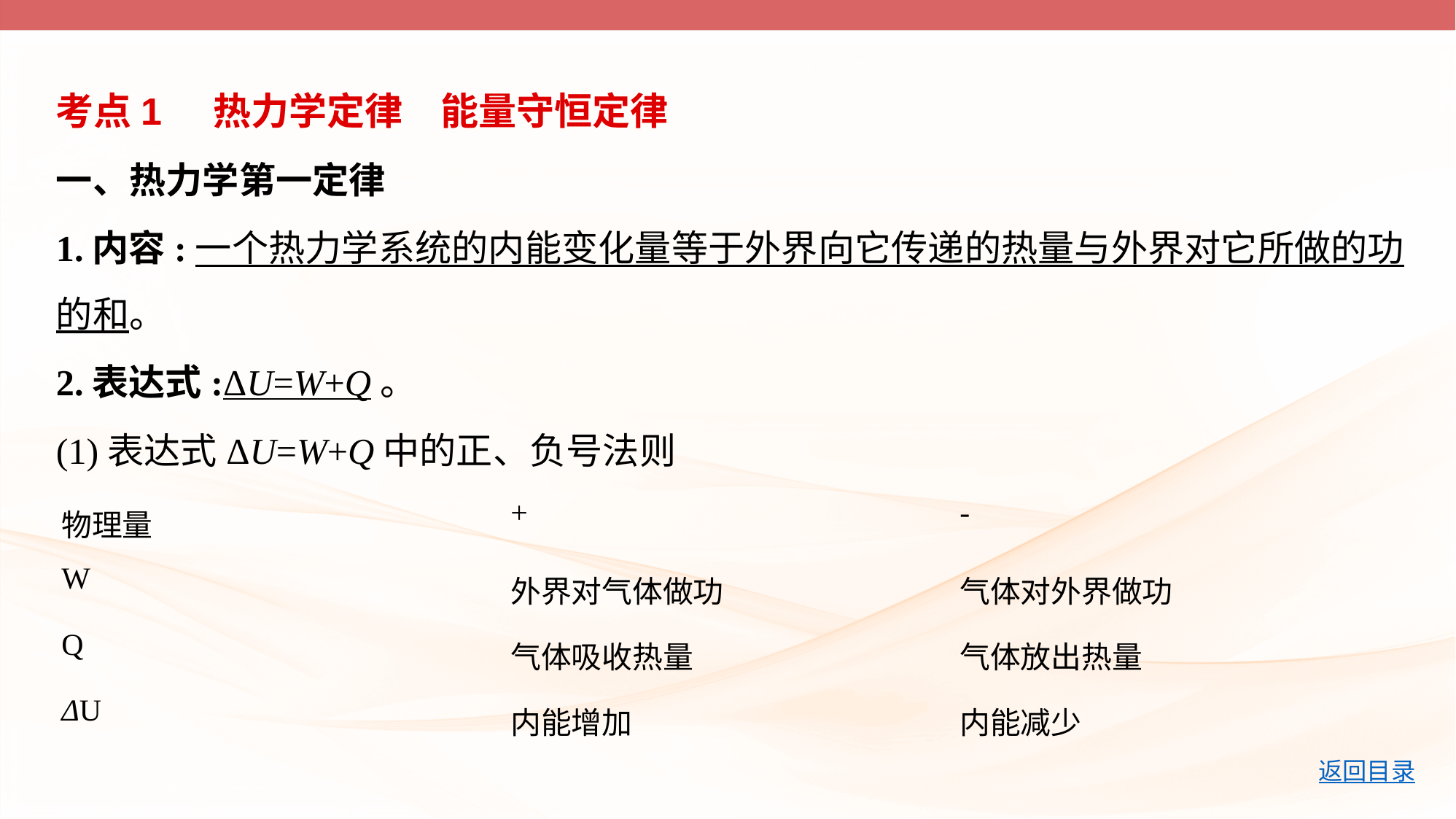

考点1    热力学定律　能量守恒定律
一、热力学第一定律
1.内容:一个热力学系统的内能变化量等于外界向它传递的热量与外界对它所做的功
的和。
2.表达式:ΔU=W+Q。
(1)表达式ΔU=W+Q中的正、负号法则
| 物理量 | + | - |
| --- | --- | --- |
| W | 外界对气体做功 | 气体对外界做功 |
| Q | 气体吸收热量 | 气体放出热量 |
| ΔU | 内能增加 | 内能减少 |